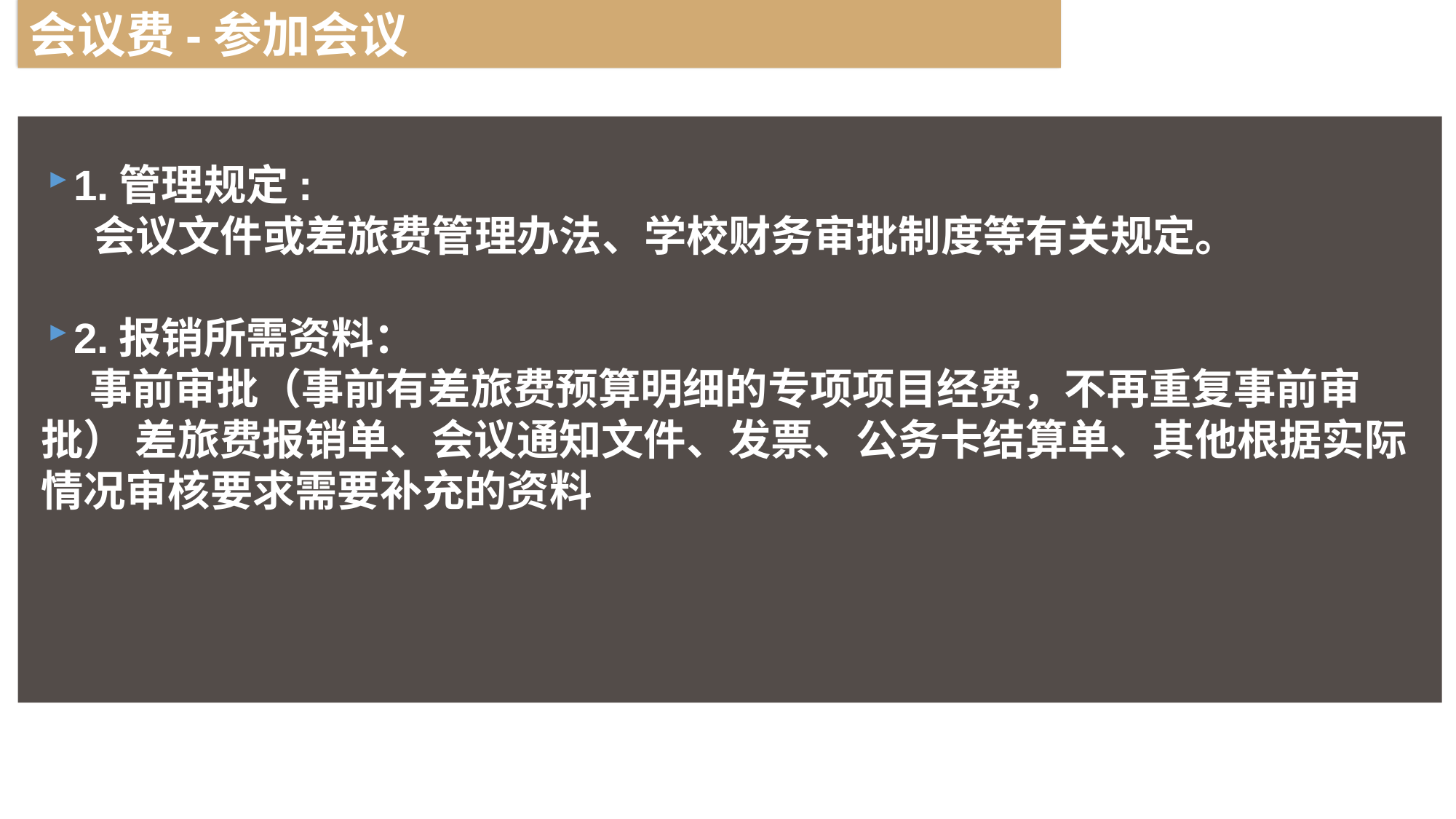

会议费-参加会议

1.管理规定:
 会议文件或差旅费管理办法、学校财务审批制度等有关规定。

2.报销所需资料：
    事前审批（事前有差旅费预算明细的专项项目经费，不再重复事前审批） 差旅费报销单、会议通知文件、发票、公务卡结算单、其他根据实际情况审核要求需要补充的资料
指因业务需要的临时用款，如职工预借的差旅费等。